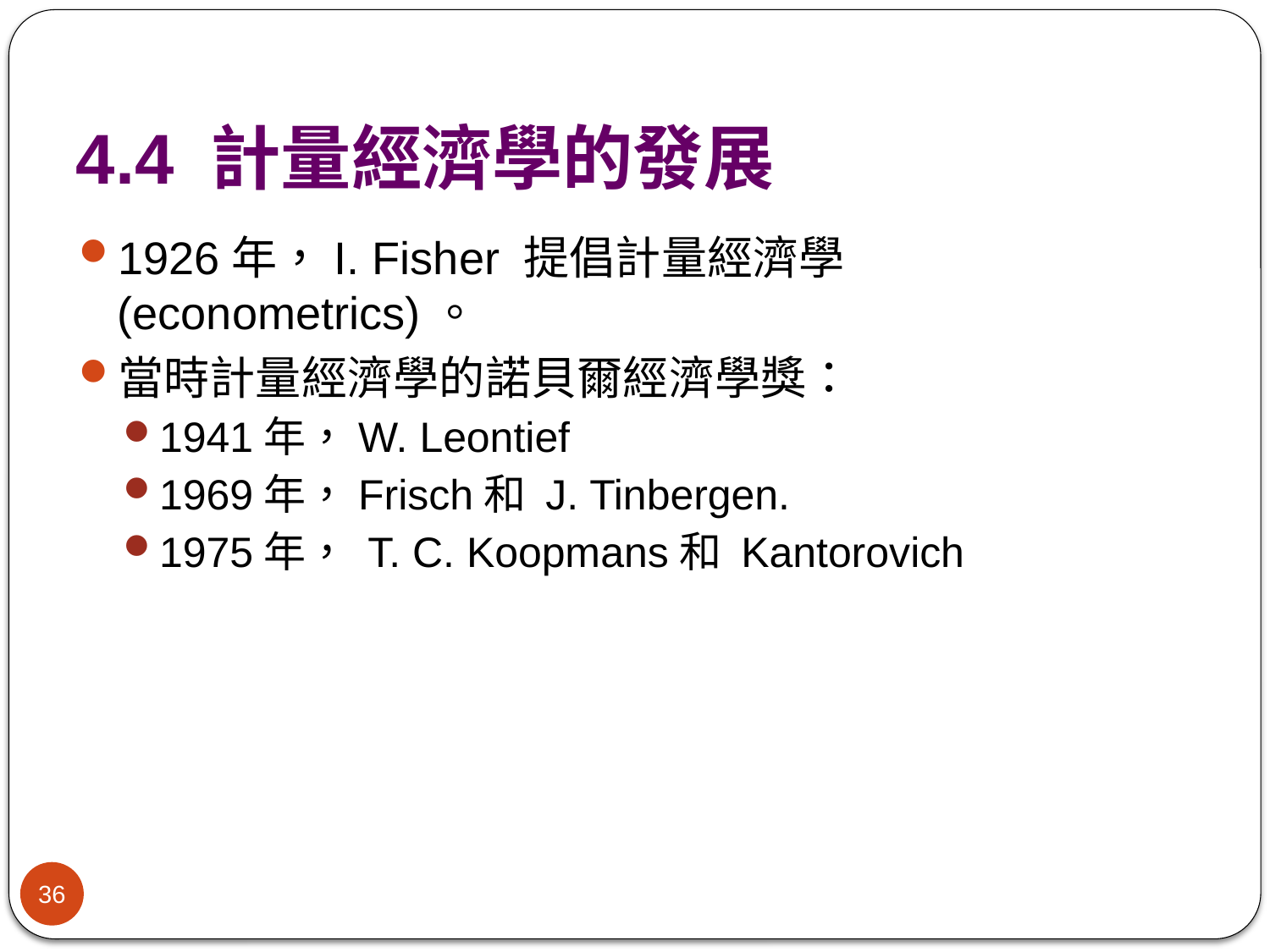

# 4.4 計量經濟學的發展
1926年，I. Fisher 提倡計量經濟學(econometrics)。
當時計量經濟學的諾貝爾經濟學獎：
1941年，W. Leontief
1969年，Frisch和 J. Tinbergen.
1975年， T. C. Koopmans和 Kantorovich
36